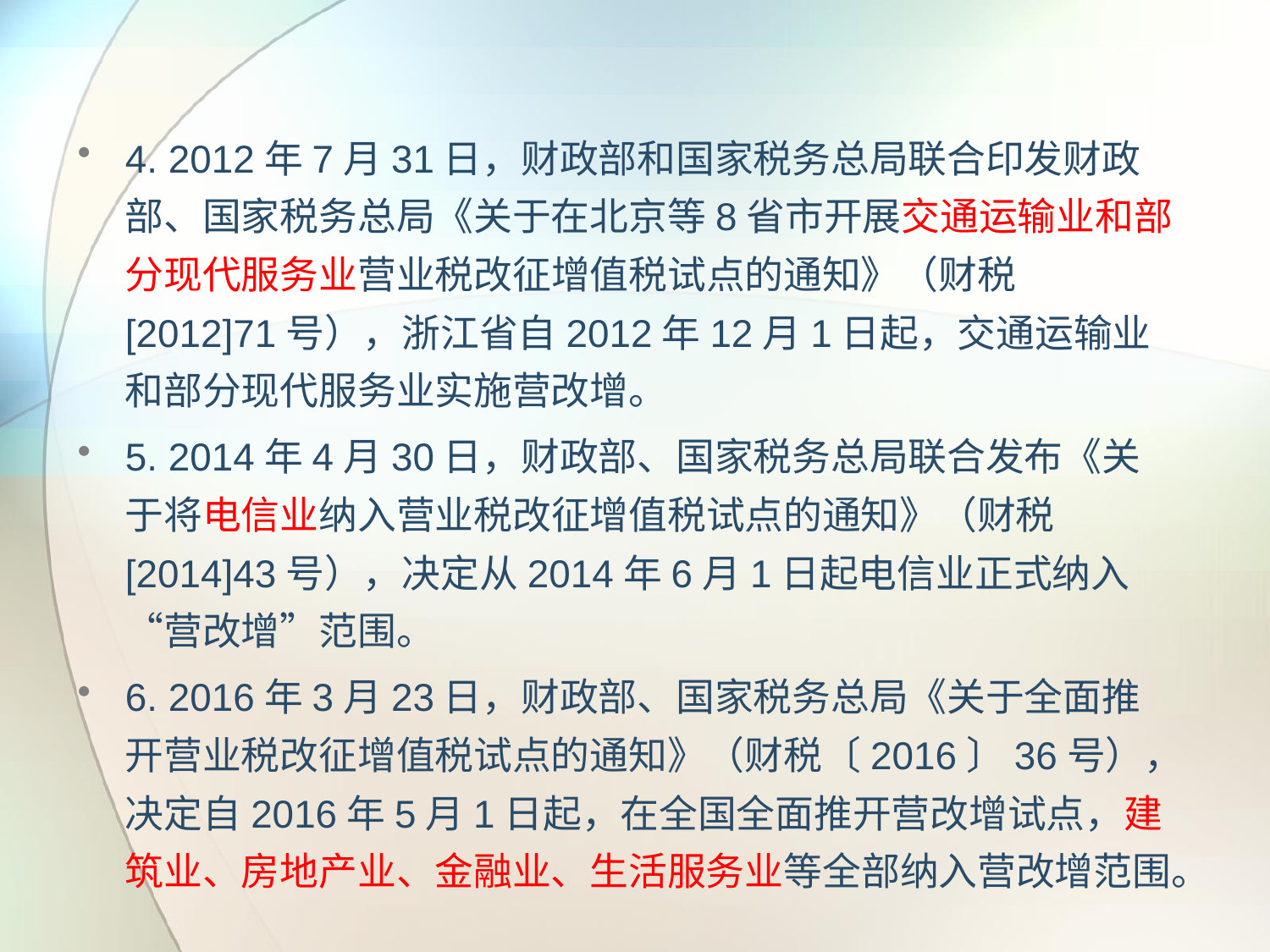

4. 2012年7月31日，财政部和国家税务总局联合印发财政部、国家税务总局《关于在北京等8省市开展交通运输业和部分现代服务业营业税改征增值税试点的通知》（财税[2012]71号），浙江省自2012年12月1日起，交通运输业和部分现代服务业实施营改增。
5. 2014年4月30日，财政部、国家税务总局联合发布《关于将电信业纳入营业税改征增值税试点的通知》（财税[2014]43号），决定从2014年6月1日起电信业正式纳入“营改增”范围。
6. 2016年3月23日，财政部、国家税务总局《关于全面推开营业税改征增值税试点的通知》（财税〔2016〕36号），决定自2016年5月1日起，在全国全面推开营改增试点，建筑业、房地产业、金融业、生活服务业等全部纳入营改增范围。